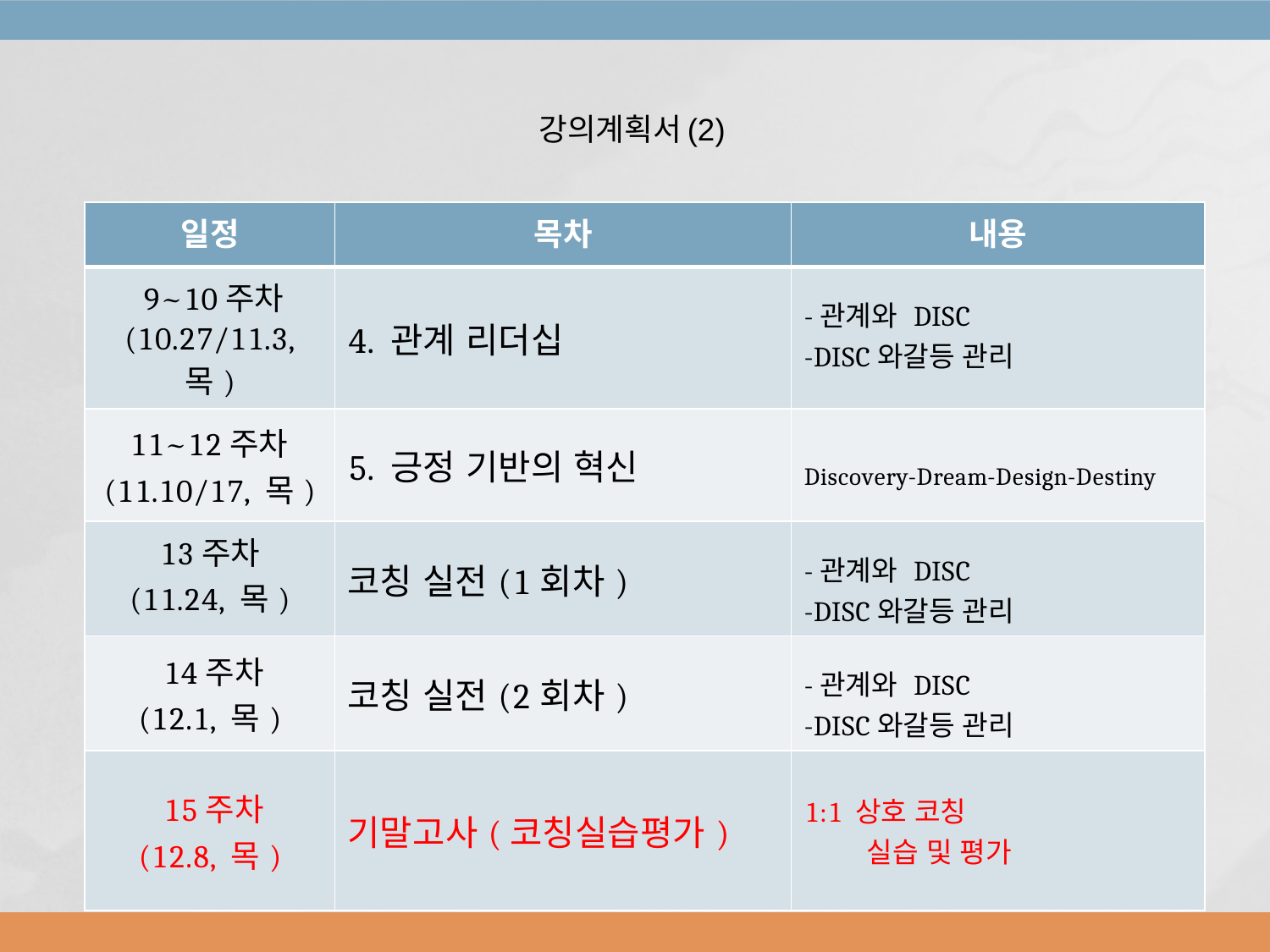

강의계획서(2)
| 일정 | 목차 | 내용 |
| --- | --- | --- |
| 9~10주차 (10.27/11.3, 목) | 4. 관계 리더십 | -관계와 DISC -DISC와갈등 관리 |
| 11~12주차(11.10/17, 목) | 5. 긍정 기반의 혁신 | Discovery-Dream-Design-Destiny |
| 13주차 (11.24, 목) | 코칭 실전(1회차) | -관계와 DISC -DISC와갈등 관리 |
| 14주차 (12.1, 목) | 코칭 실전(2회차) | -관계와 DISC -DISC와갈등 관리 |
| 15주차 (12.8, 목) | 기말고사(코칭실습평가) | 1:1 상호 코칭 실습 및 평가 |